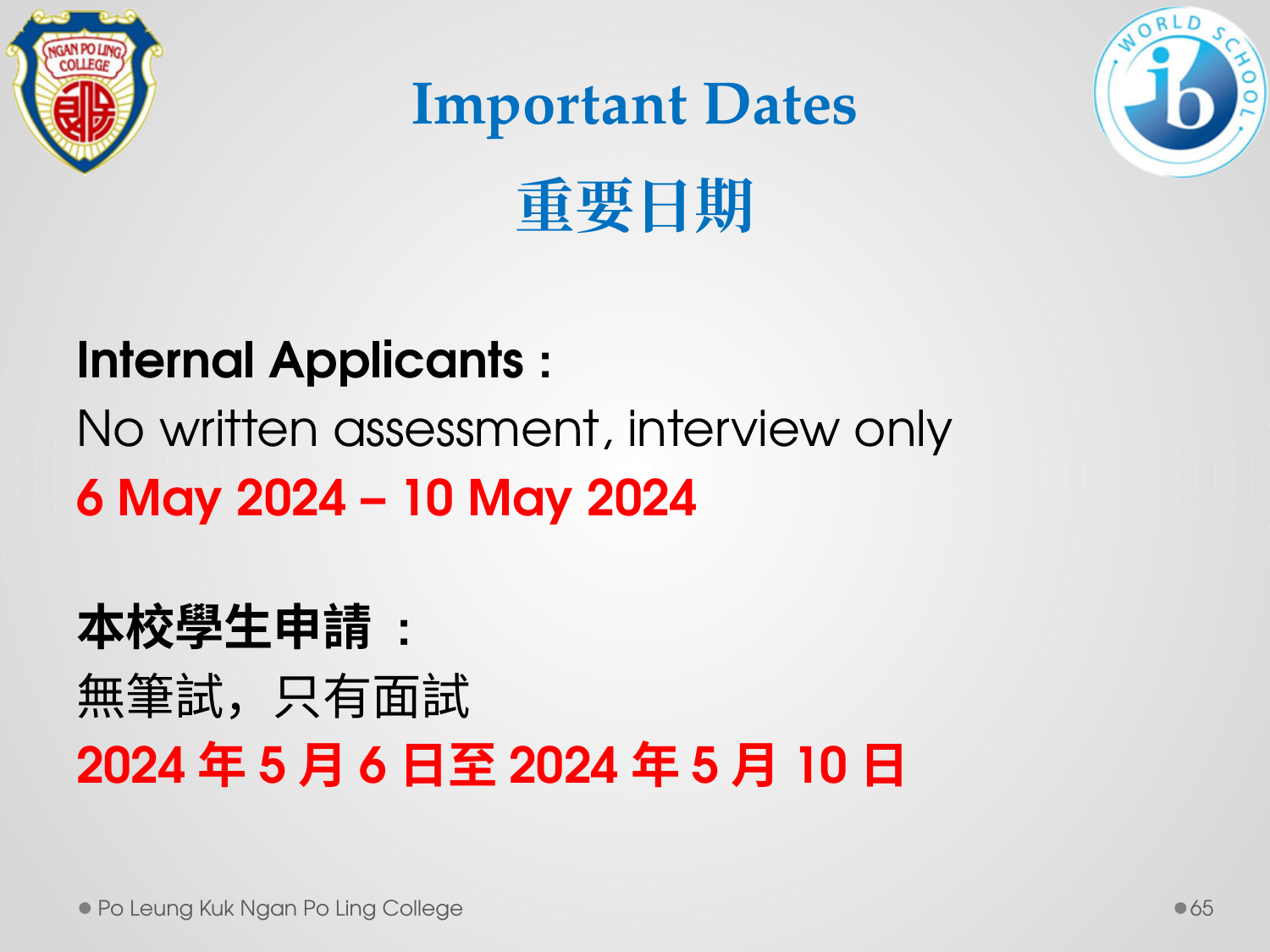

# Important Dates 重要日期

Internal Applicants :
No written assessment, interview only
6 May 2024 – 10 May 2024

本校學生申請 :
無筆試，只有面試
2024年5月6日至2024年5月10日

Po Leung Kuk Ngan Po Ling College
65